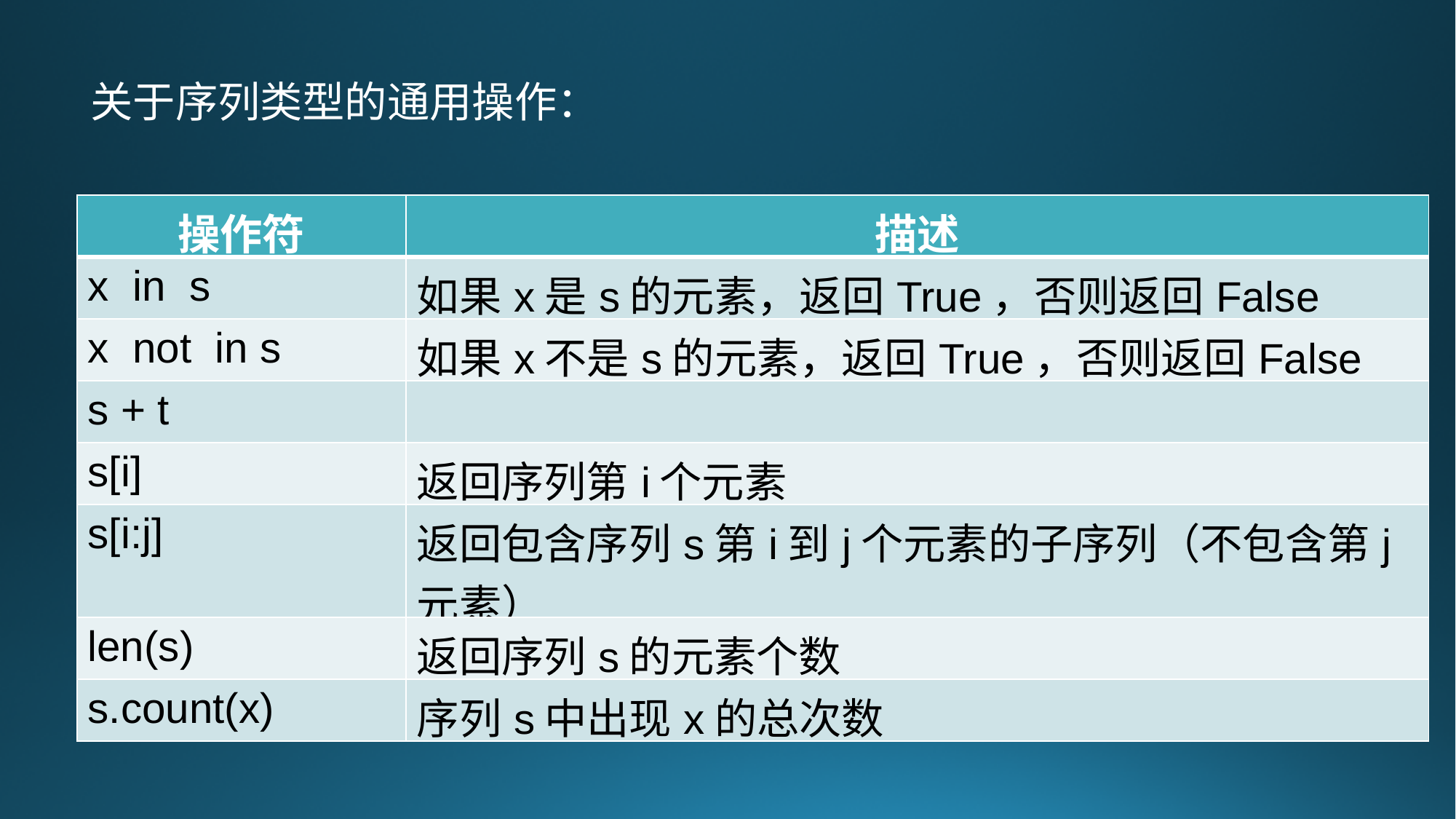

关于序列类型的通用操作：
| 操作符 | 描述 |
| --- | --- |
| x in s | 如果x是s的元素，返回True，否则返回False |
| x not in s | 如果x不是s的元素，返回True，否则返回False |
| s + t |  |
| s[i] | 返回序列第i个元素 |
| s[i:j] | 返回包含序列s第i到j个元素的子序列（不包含第j元素） |
| len(s) | 返回序列s的元素个数 |
| s.count(x) | 序列s中出现x的总次数 |